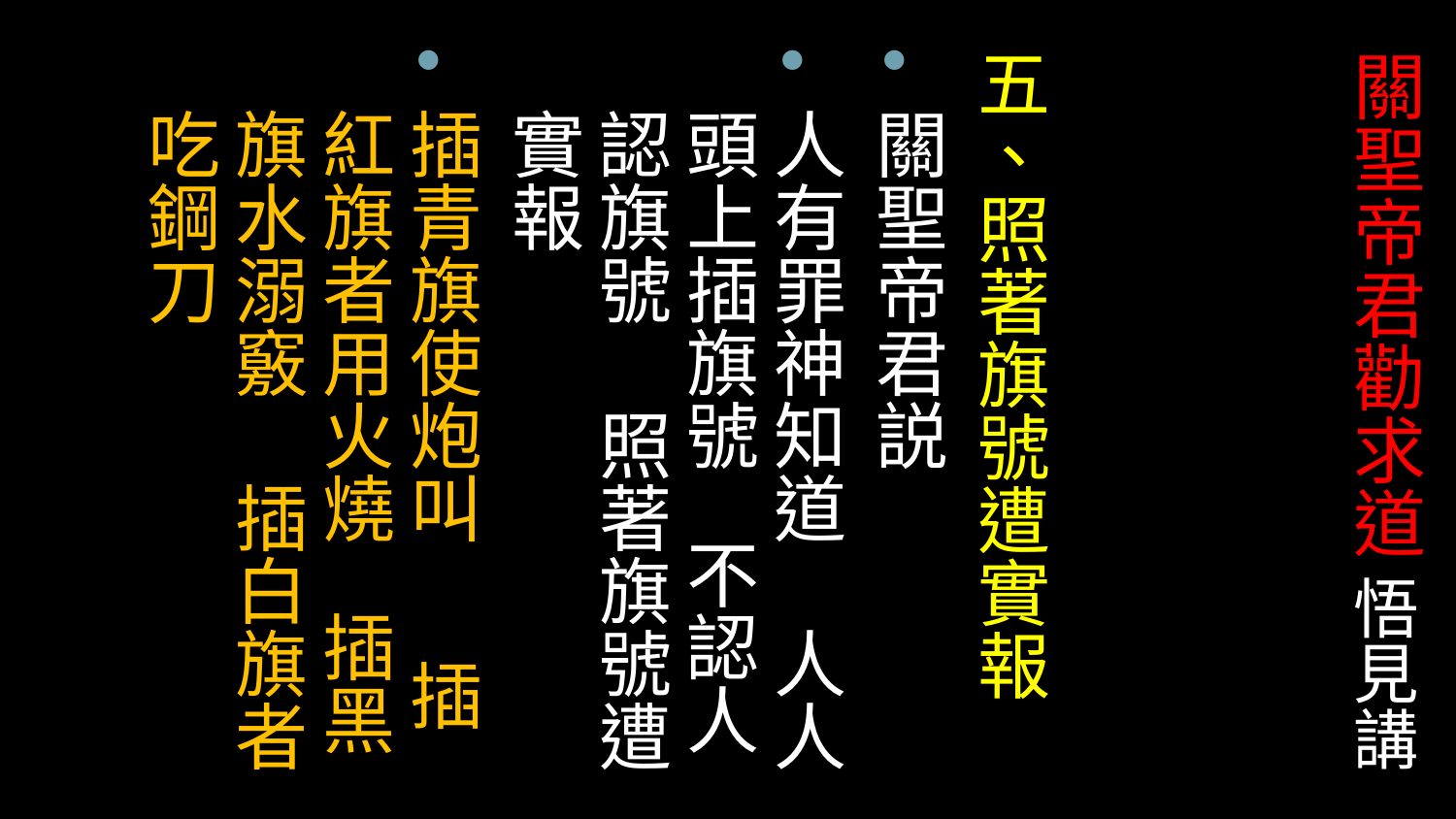

五、照著旗號遭實報
關聖帝君説
人有罪神知道     人人頭上插旗號    不認人認旗號     照著旗號遭實報
插青旗使炮叫       插紅旗者用火燒    插黑旗水溺竅     插白旗者吃鋼刀

# 關聖帝君勸求道 悟見講